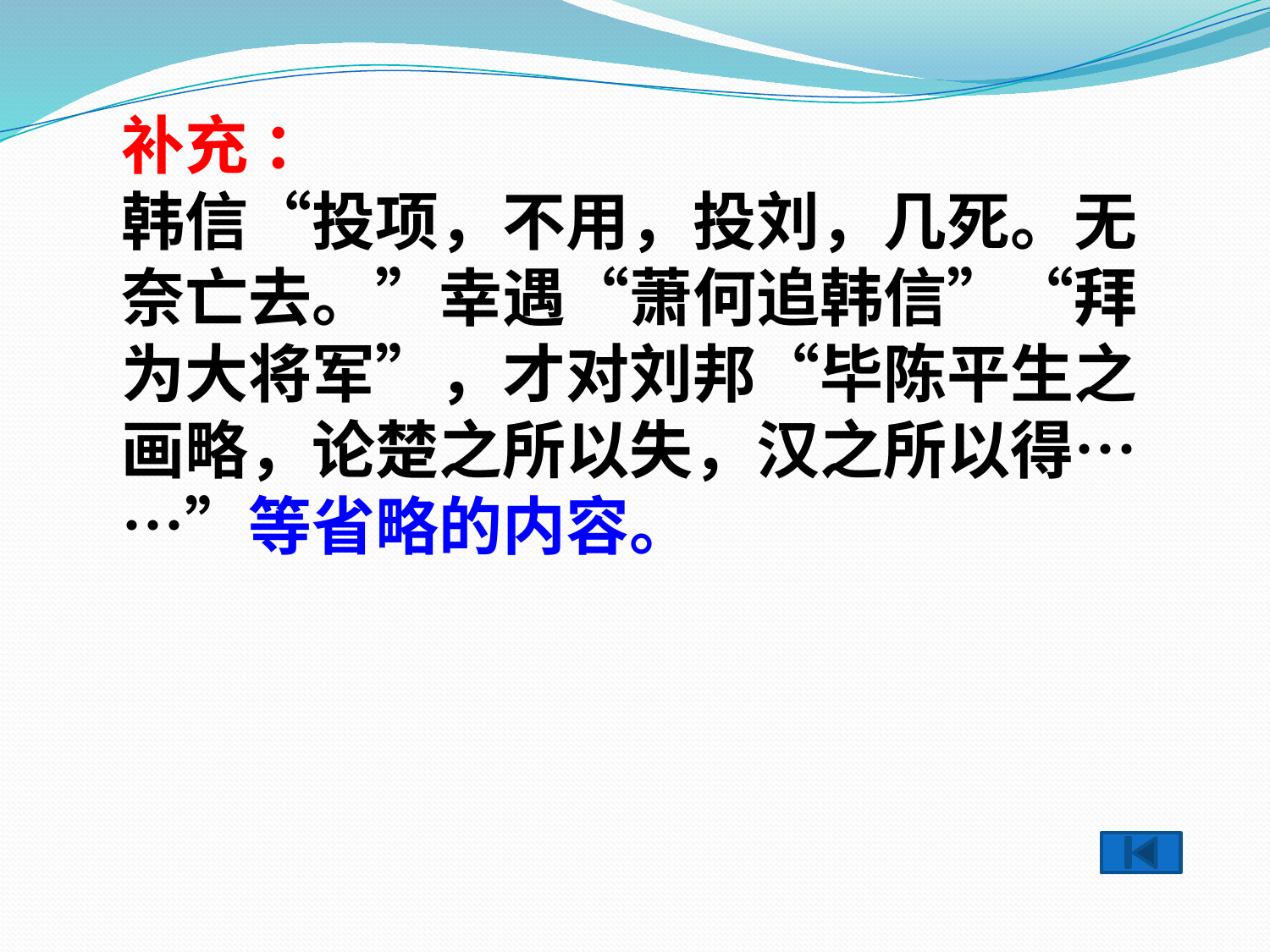

补充 ：
韩信“投项，不用，投刘，几死。无奈亡去。”幸遇“萧何追韩信”“拜为大将军”，才对刘邦“毕陈平生之画略，论楚之所以失，汉之所以得……”等省略的内容。